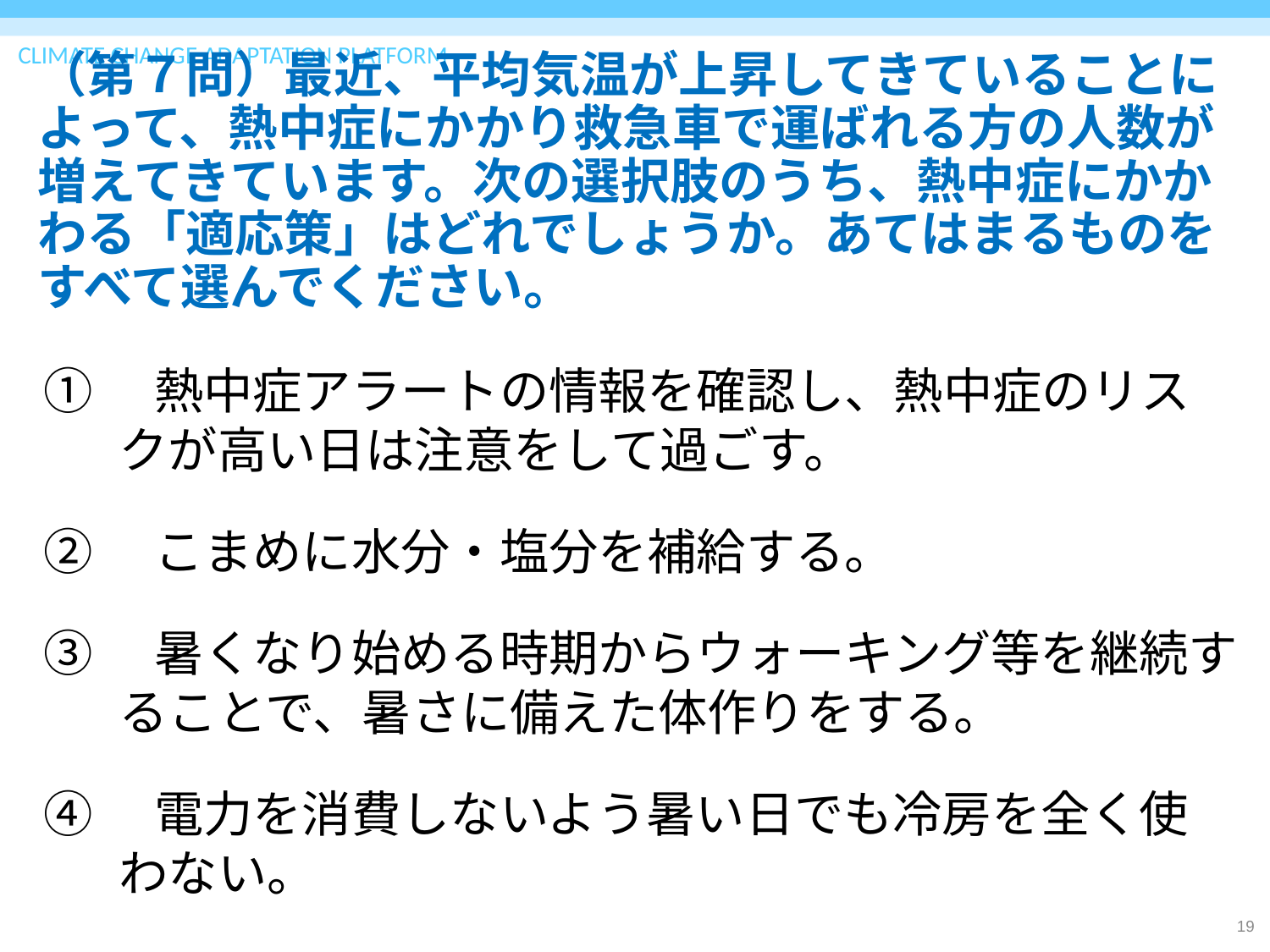

# （第７問）最近、平均気温が上昇してきていることによって、熱中症にかかり救急車で運ばれる方の人数が増えてきています。次の選択肢のうち、熱中症にかかわる「適応策」はどれでしょうか。あてはまるものをすべて選んでください。
①　熱中症アラートの情報を確認し、熱中症のリスクが高い日は注意をして過ごす。

②　こまめに水分・塩分を補給する。

③　暑くなり始める時期からウォーキング等を継続することで、暑さに備えた体作りをする。

④　電力を消費しないよう暑い日でも冷房を全く使わない。
19